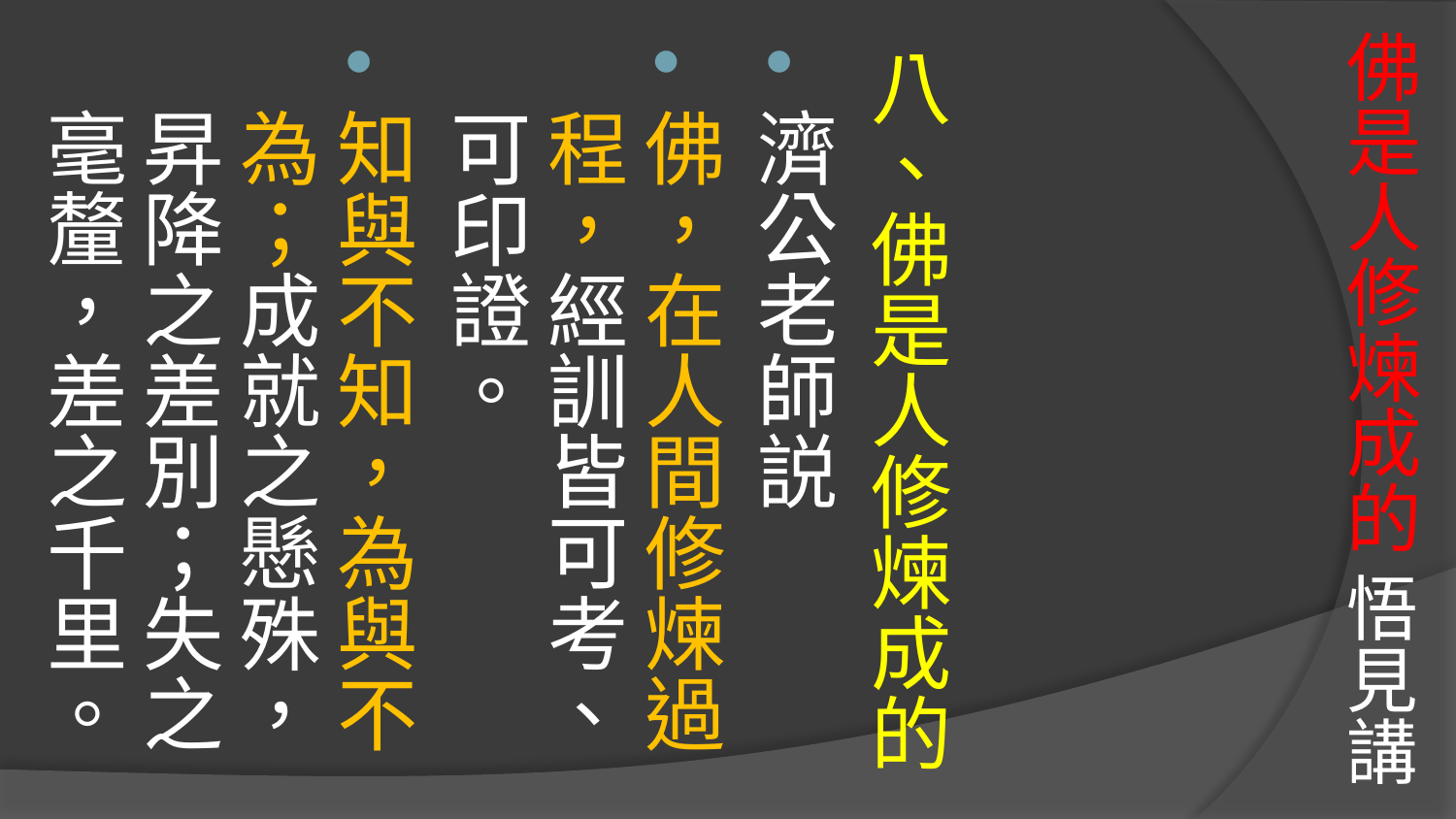

# 佛是人修煉成的 悟見講
八、佛是人修煉成的
濟公老師説
佛，在人間修煉過程，經訓皆可考、可印證。
知與不知，為與不為；成就之懸殊，昇降之差別；失之毫釐，差之千里。